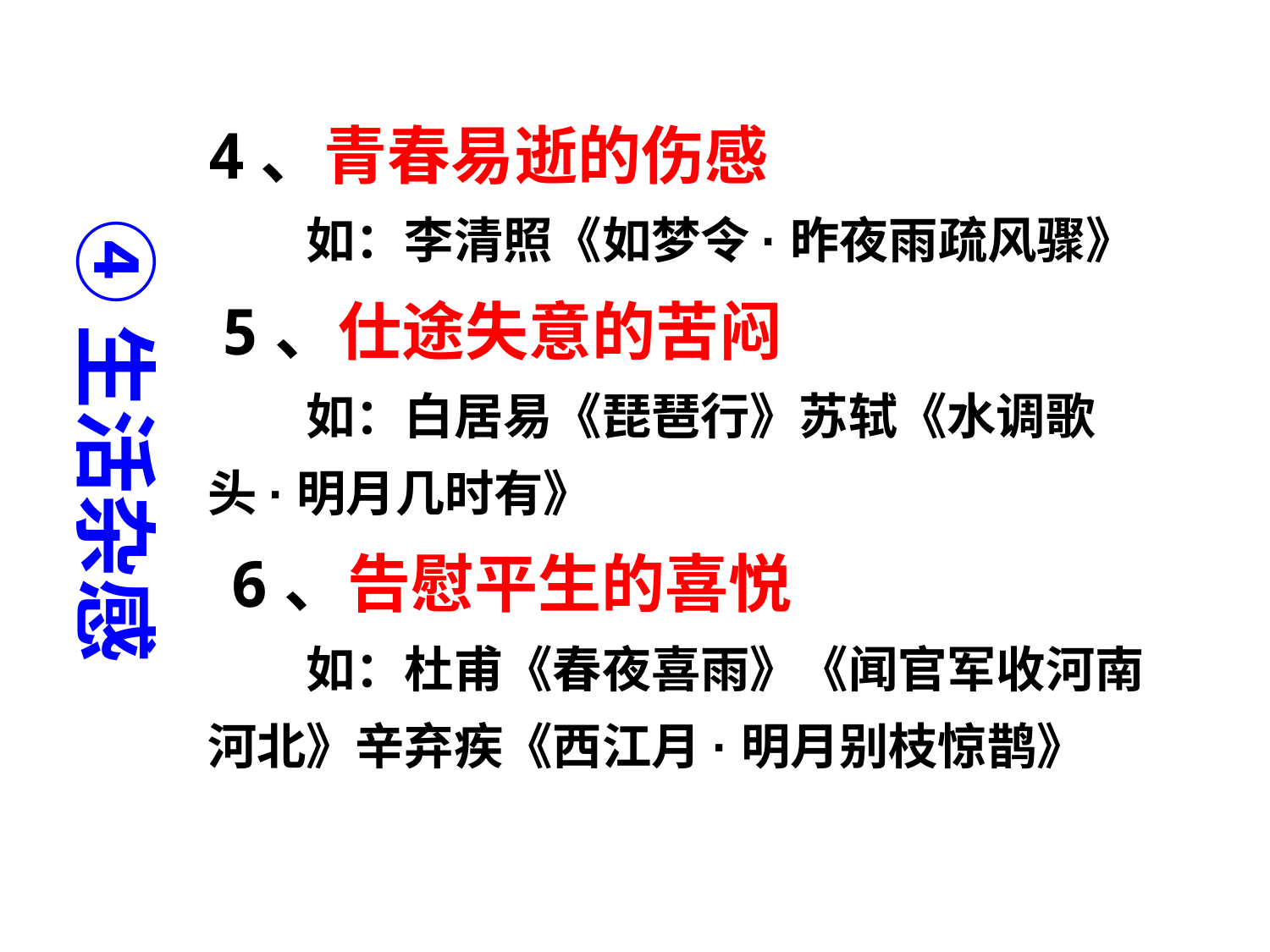

4、青春易逝的伤感
　　如：李清照《如梦令·昨夜雨疏风骤》
 5、仕途失意的苦闷
　　如：白居易《琵琶行》苏轼《水调歌　头·明月几时有》
 6、告慰平生的喜悦
　　如：杜甫《春夜喜雨》《闻官军收河南河北》辛弃疾《西江月·明月别枝惊鹊》
④生活杂感